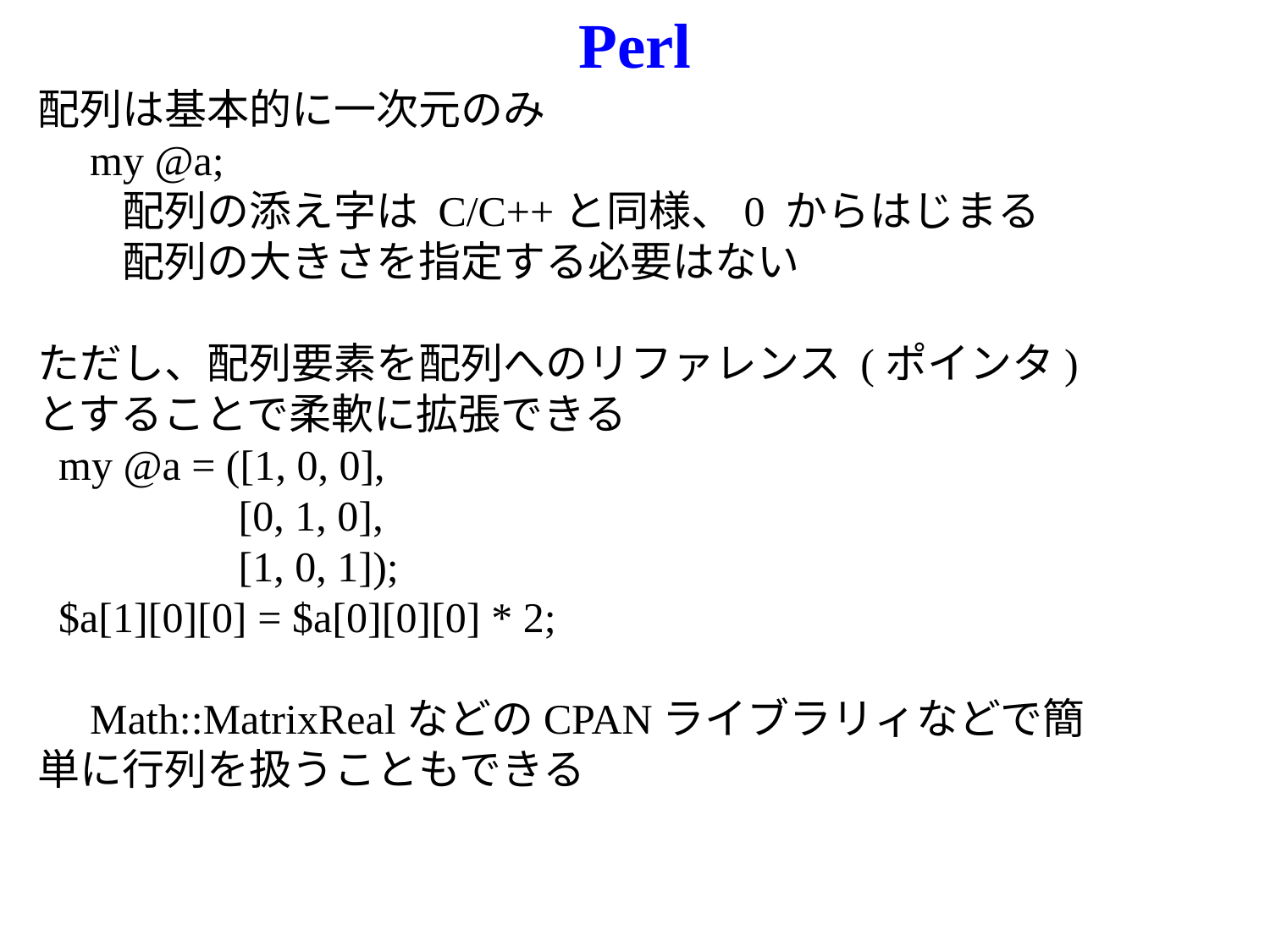

# Perl
配列は基本的に一次元のみ
　my @a;
　　配列の添え字は C/C++と同様、0 からはじまる
　　配列の大きさを指定する必要はない

ただし、配列要素を配列へのリファレンス (ポインタ) とすることで柔軟に拡張できる
  my @a = ([1, 0, 0],
	       [0, 1, 0],
	       [1, 0, 1]);
  $a[1][0][0] = $a[0][0][0] * 2;

　Math::MatrixRealなどのCPANライブラリィなどで簡単に行列を扱うこともできる